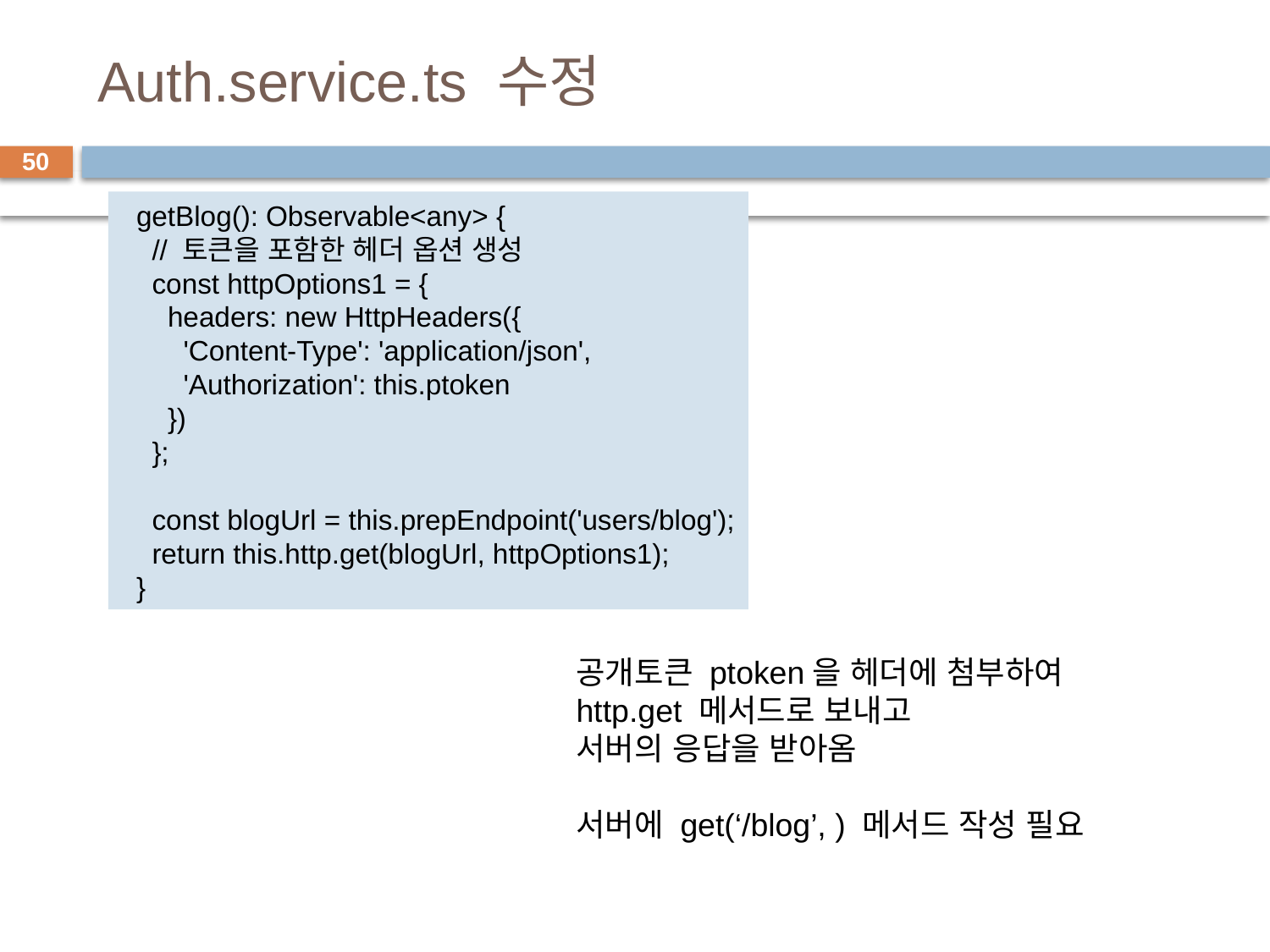

# Auth.service.ts 수정
50
  getBlog(): Observable<any> {
    // 토큰을 포함한 헤더 옵션 생성
    const httpOptions1 = {
      headers: new HttpHeaders({
        'Content-Type': 'application/json',
        'Authorization': this.ptoken
      })
    };
    const blogUrl = this.prepEndpoint('users/blog');
    return this.http.get(blogUrl, httpOptions1);
  }
공개토큰 ptoken을 헤더에 첨부하여
http.get 메서드로 보내고
서버의 응답을 받아옴

서버에 get(‘/blog’, ) 메서드 작성 필요